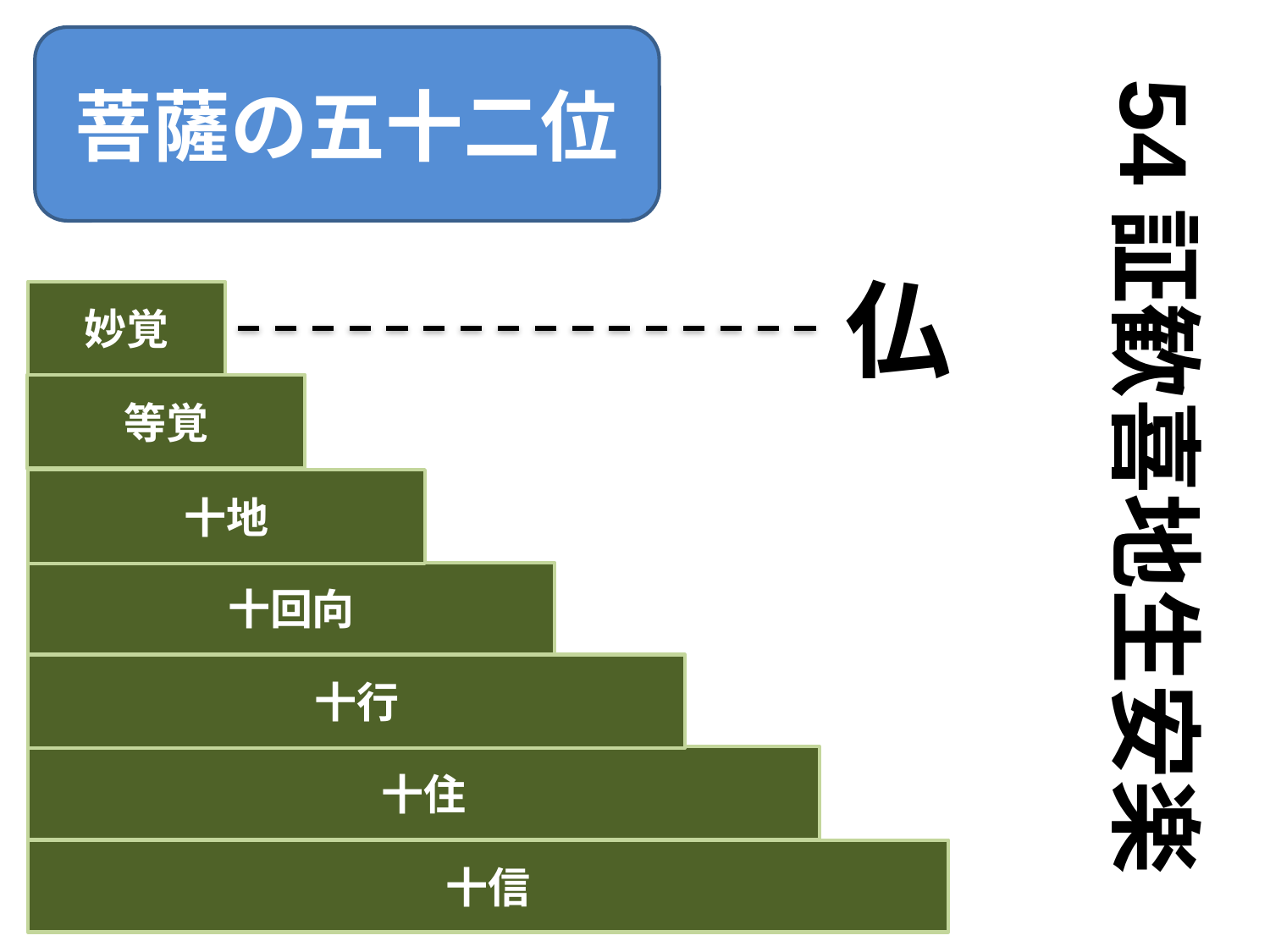

54証歓喜地生安楽

菩薩の五十二位
仏
妙覚
等覚
十地
十回向
十行
十住
十信